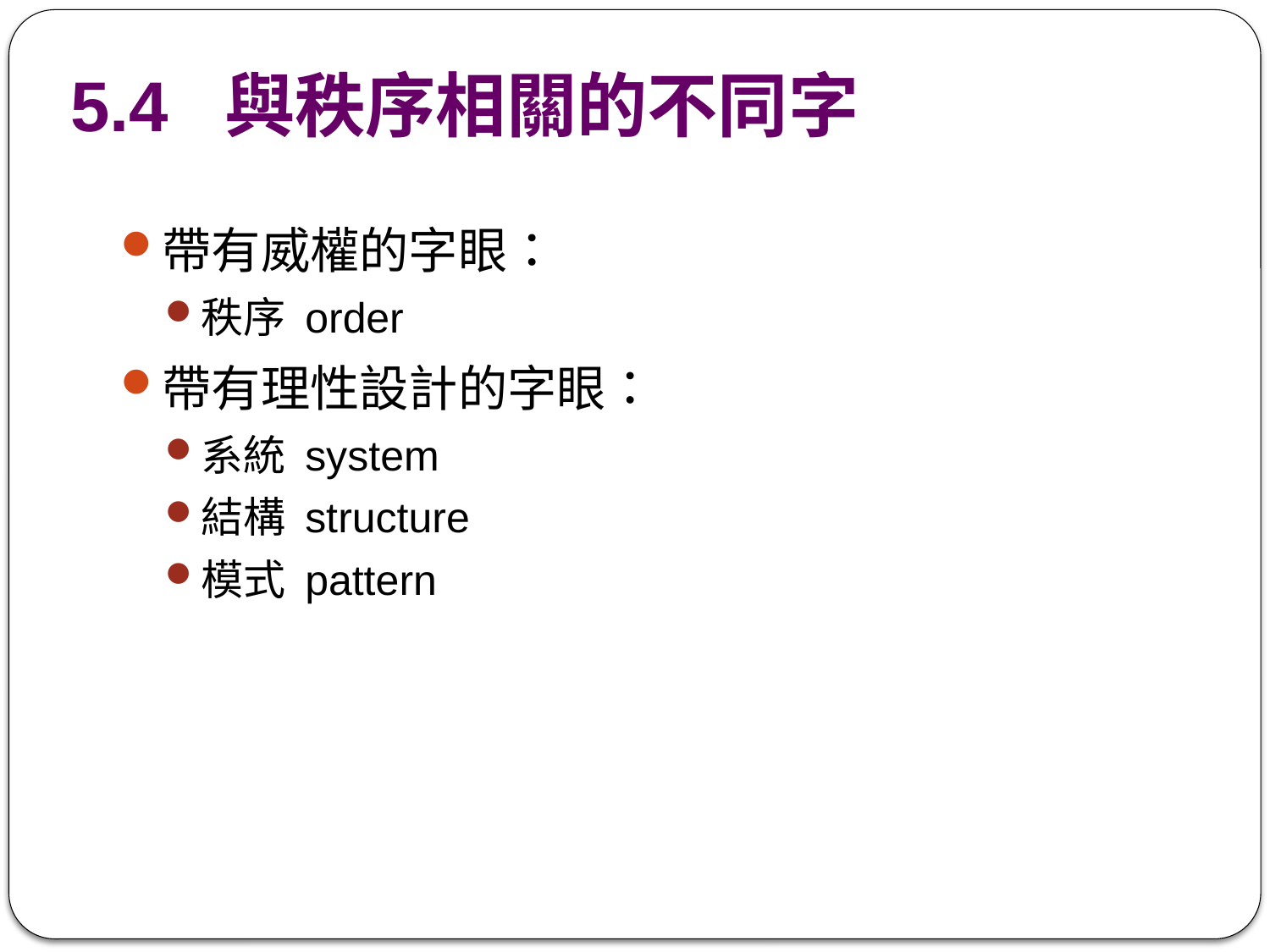

# 5.4  與秩序相關的不同字
帶有威權的字眼：
秩序 order
帶有理性設計的字眼：
系統 system
結構 structure
模式 pattern
47